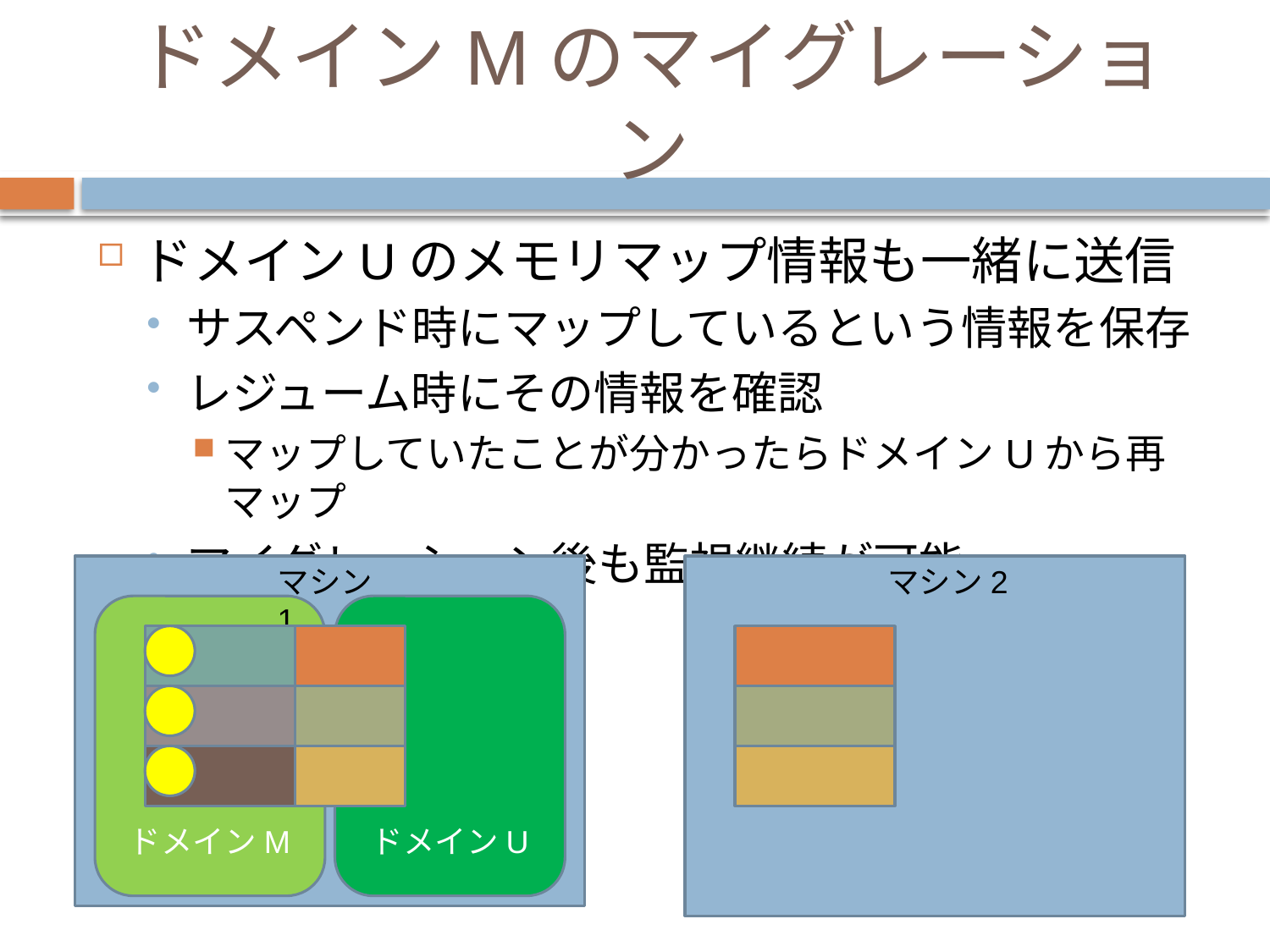

# ドメインMのマイグレーション
ドメインUのメモリマップ情報も一緒に送信
サスペンド時にマップしているという情報を保存
レジューム時にその情報を確認
マップしていたことが分かったらドメインUから再マップ
マイグレーション後も監視継続が可能

マシン1

マシン2

ドメインM

ドメインU